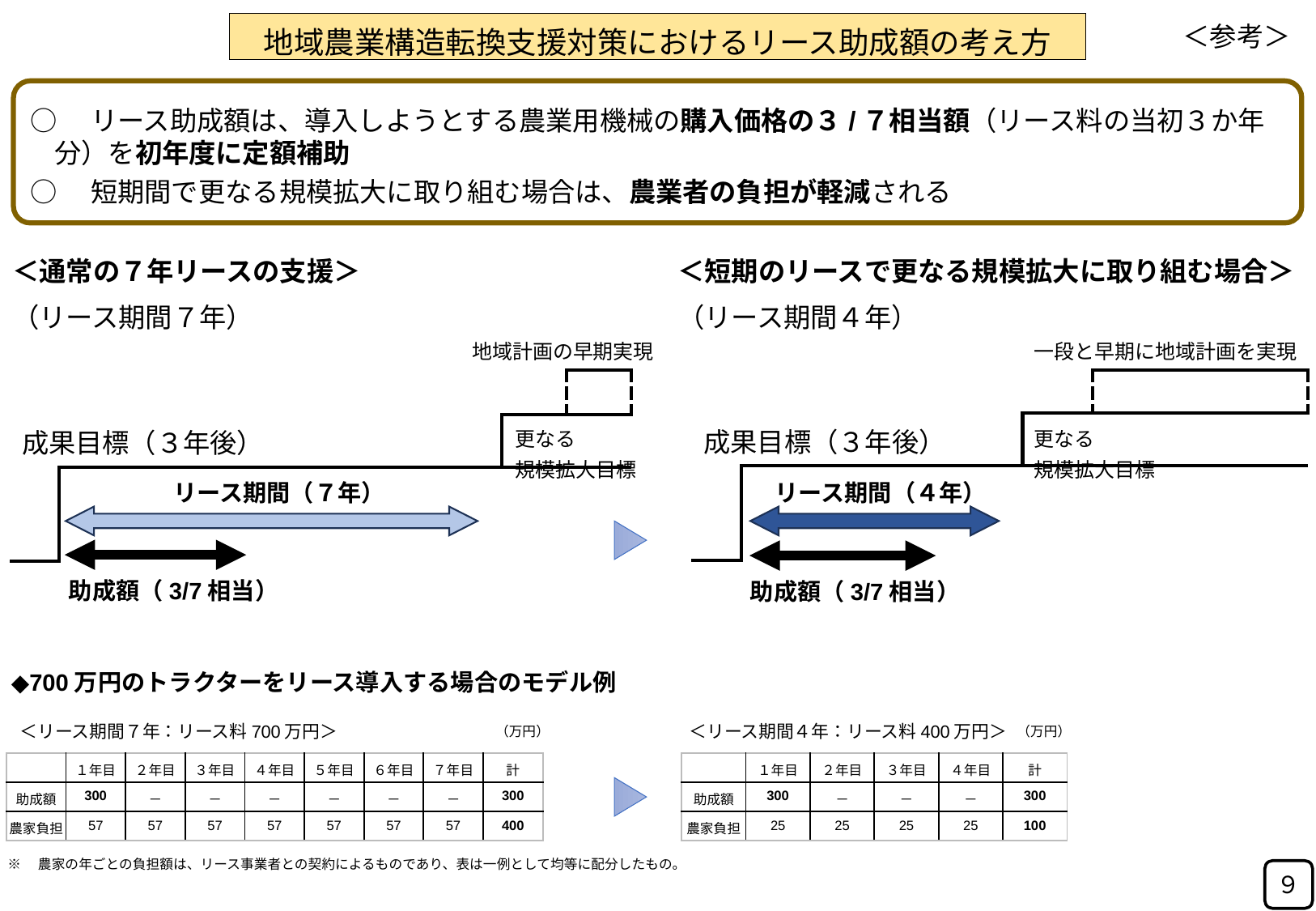

＜参考＞
地域農業構造転換支援対策におけるリース助成額の考え方
○　リース助成額は、導入しようとする農業用機械の購入価格の３/７相当額（リース料の当初３か年分）を初年度に定額補助
○　短期間で更なる規模拡大に取り組む場合は、農業者の負担が軽減される
＜通常の７年リースの支援＞

（リース期間７年）
＜短期のリースで更なる規模拡大に取り組む場合＞

（リース期間４年）
地域計画の早期実現
一段と早期に地域計画を実現
|  |  |  |  |  |
| --- | --- | --- | --- | --- |
| 成果目標（３年後） |  |  |  |  |
|  |  |  |  |  |
|  |  |  |  |  |
| --- | --- | --- | --- | --- |
| 成果目標（３年後） |  |  |  |  |
|  |  |  |  |  |
更なる
規模拡大目標
更なる
規模拡大目標
リース期間（７年）
リース期間（４年）

助成額（3/7相当）
助成額（3/7相当）
◆700万円のトラクターをリース導入する場合のモデル例
＜リース期間７年：リース料700万円＞
＜リース期間４年：リース料400万円＞
（万円）
（万円）
|  | １年目 | ２年目 | ３年目 | ４年目 | ５年目 | ６年目 | ７年目 | 計 |
| --- | --- | --- | --- | --- | --- | --- | --- | --- |
| 助成額 | 300 | － | － | － | － | － | － | 300 |
| 農家負担 | 57 | 57 | 57 | 57 | 57 | 57 | 57 | 400 |
|  | １年目 | ２年目 | ３年目 | ４年目 | 計 |
| --- | --- | --- | --- | --- | --- |
| 助成額 | 300 | － | － | － | 300 |
| 農家負担 | 25 | 25 | 25 | 25 | 100 |

※　農家の年ごとの負担額は、リース事業者との契約によるものであり、表は一例として均等に配分したもの。
９